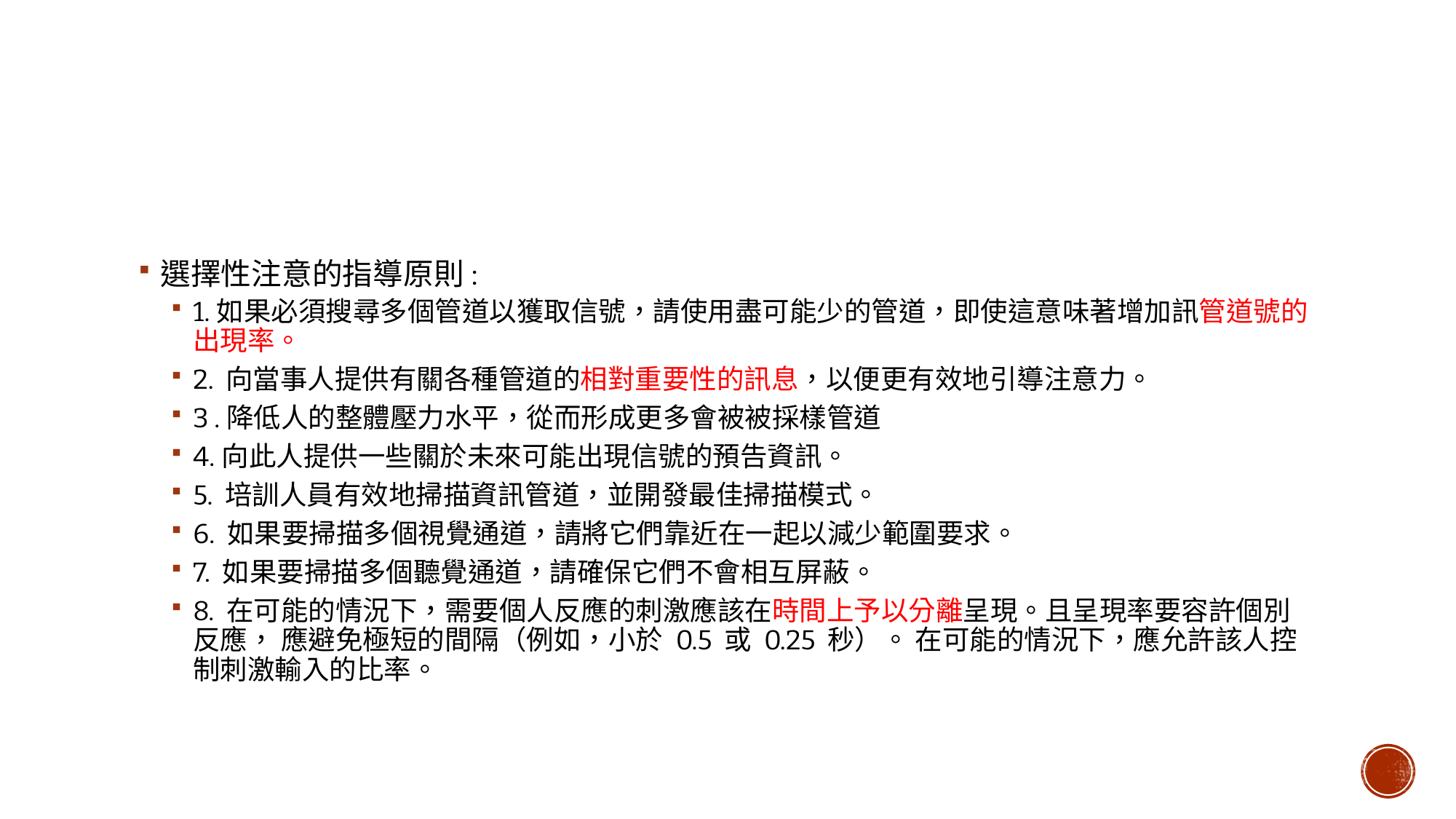

#
選擇性注意的指導原則:
1.如果必須搜尋多個管道以獲取信號，請使用盡可能少的管道，即使這意味著增加訊管道號的出現率。
2. 向當事人提供有關各種管道的相對重要性的訊息，以便更有效地引導注意力。
3 .降低人的整體壓力水平，從而形成更多會被被採樣管道
4.向此人提供一些關於未來可能出現信號的預告資訊。
5. 培訓人員有效地掃描資訊管道，並開發最佳掃描模式。
6. 如果要掃描多個視覺通道，請將它們靠近在一起以減少範圍要求。
7. 如果要掃描多個聽覺通道，請確保它們不會相互屏蔽。
8. 在可能的情況下，需要個人反應的刺激應該在時間上予以分離呈現。且呈現率要容許個別反應， 應避免極短的間隔（例如，小於 0.5 或 0.25 秒）。 在可能的情況下，應允許該人控制刺激輸入的比率。